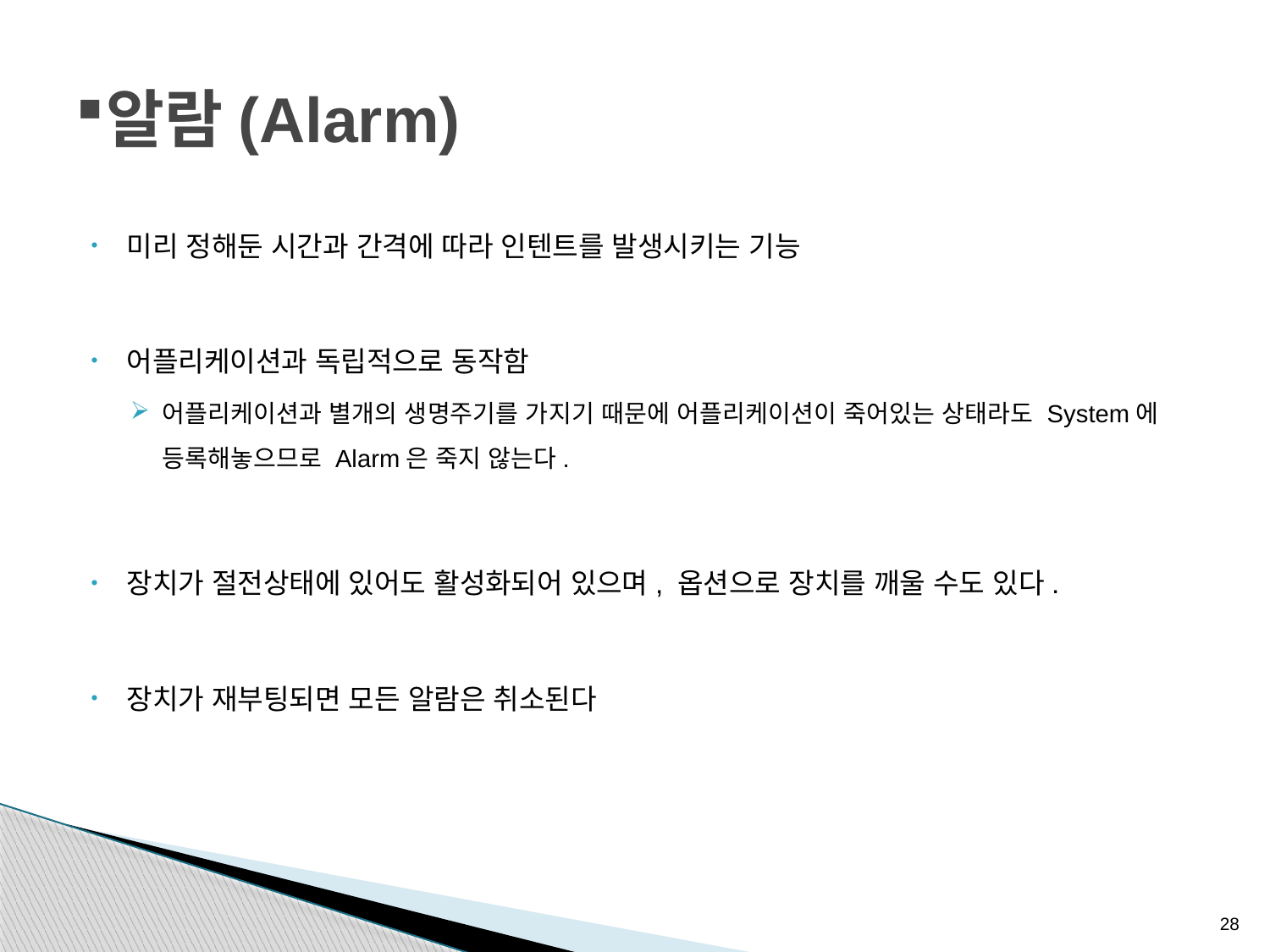

# 알람(Alarm)
미리 정해둔 시간과 간격에 따라 인텐트를 발생시키는 기능

어플리케이션과 독립적으로 동작함
어플리케이션과 별개의 생명주기를 가지기 때문에 어플리케이션이 죽어있는 상태라도 System에 등록해놓으므로 Alarm은 죽지 않는다.

장치가 절전상태에 있어도 활성화되어 있으며, 옵션으로 장치를 깨울 수도 있다.

장치가 재부팅되면 모든 알람은 취소된다

28